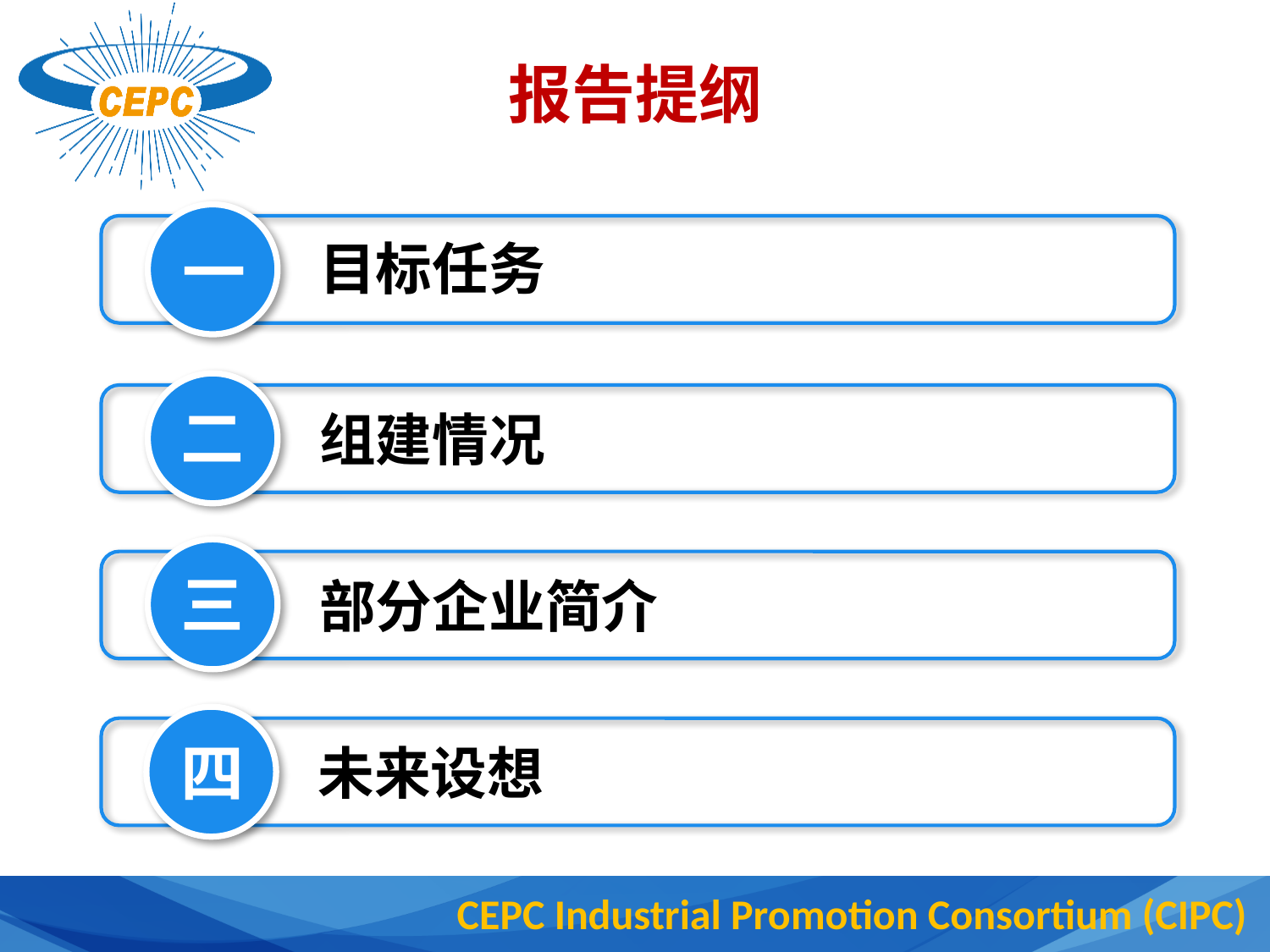

# 报告提纲

一
目标任务

二
组建情况

三
部分企业简介

四
未来设想